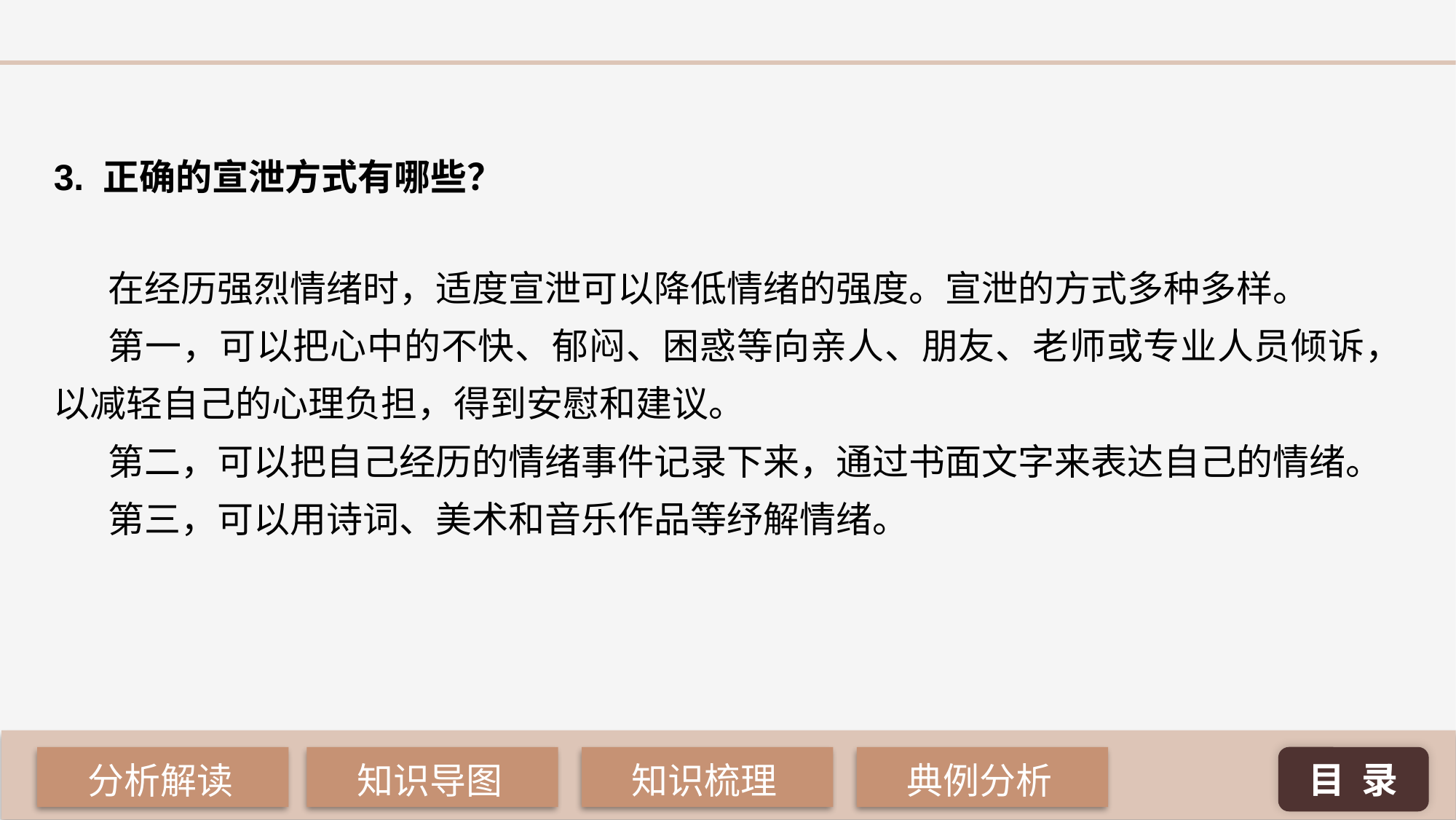

3. 正确的宣泄方式有哪些？
在经历强烈情绪时，适度宣泄可以降低情绪的强度。宣泄的方式多种多样。
第一，可以把心中的不快、郁闷、困惑等向亲人、朋友、老师或专业人员倾诉，以减轻自己的心理负担，得到安慰和建议。
第二，可以把自己经历的情绪事件记录下来，通过书面文字来表达自己的情绪。
第三，可以用诗词、美术和音乐作品等纾解情绪。